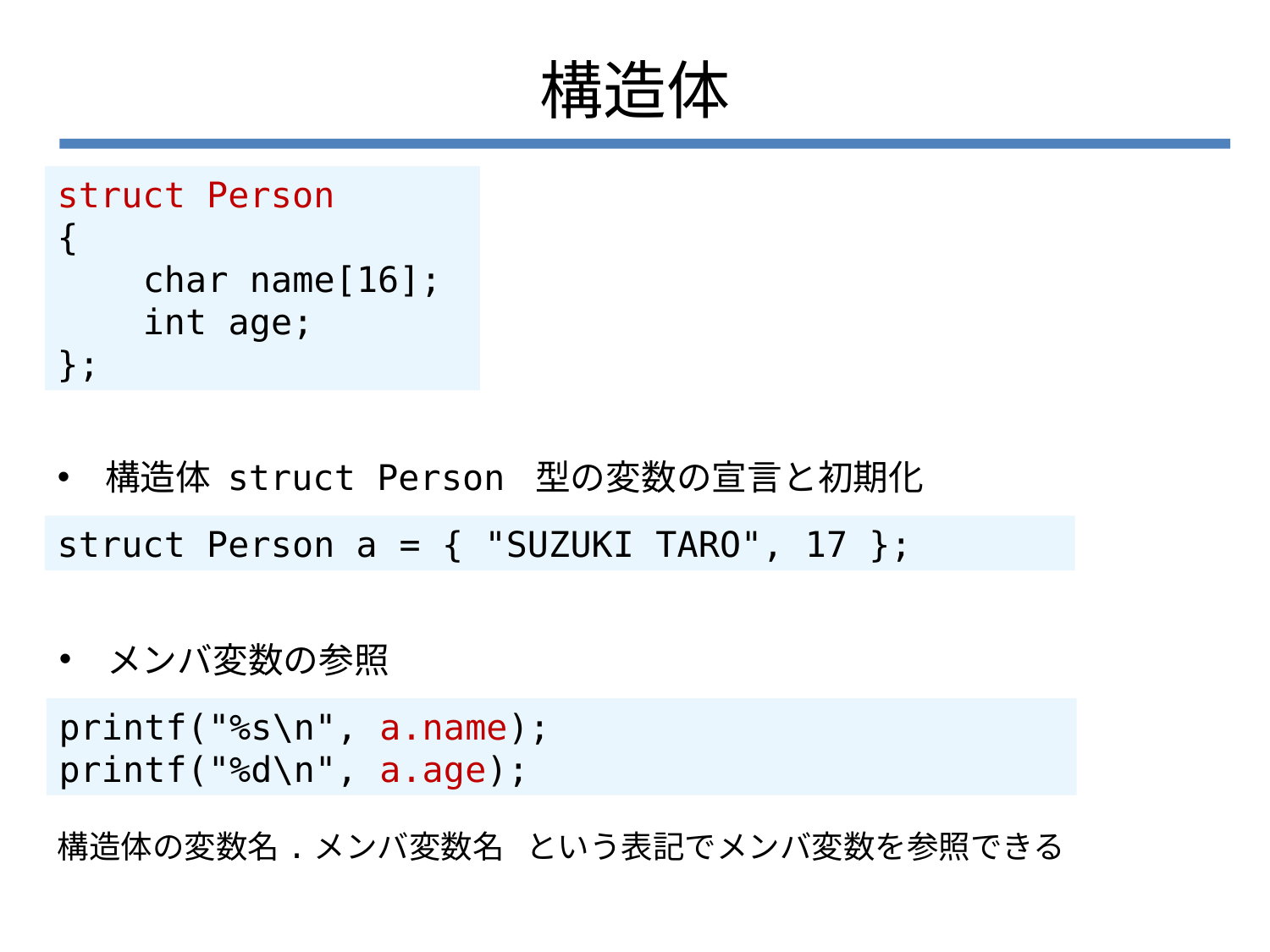

# 構造体
struct Person
{
    char name[16];
    int age;
};
構造体 struct Person 型の変数の宣言と初期化
struct Person a = { "SUZUKI TARO", 17 };
メンバ変数の参照
printf("%s\n", a.name);
printf("%d\n", a.age);
構造体の変数名.メンバ変数名   という表記でメンバ変数を参照できる